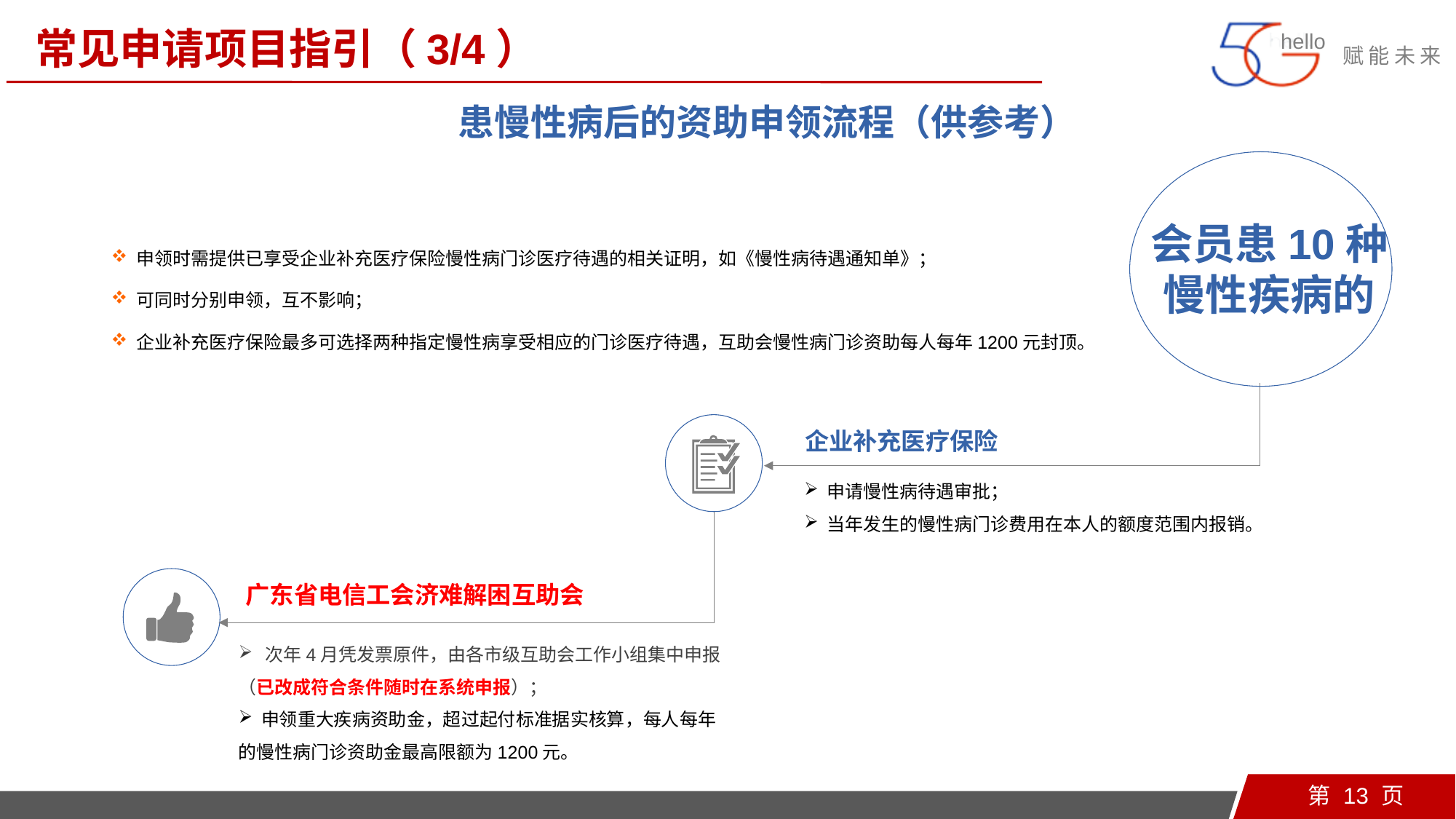

常见申请项目指引（3/4）
患慢性病后的资助申领流程（供参考）

会员患10种慢性疾病的
 申领时需提供已享受企业补充医疗保险慢性病门诊医疗待遇的相关证明，如《慢性病待遇通知单》；
 可同时分别申领，互不影响；
 企业补充医疗保险最多可选择两种指定慢性病享受相应的门诊医疗待遇，互助会慢性病门诊资助每人每年1200元封顶。

企业补充医疗保险
 申请慢性病待遇审批；
 当年发生的慢性病门诊费用在本人的额度范围内报销。

广东省电信工会济难解困互助会
  次年4月凭发票原件，由各市级互助会工作小组集中申报（已改成符合条件随时在系统申报）；
 申领重大疾病资助金，超过起付标准据实核算，每人每年的慢性病门诊资助金最高限额为1200元。